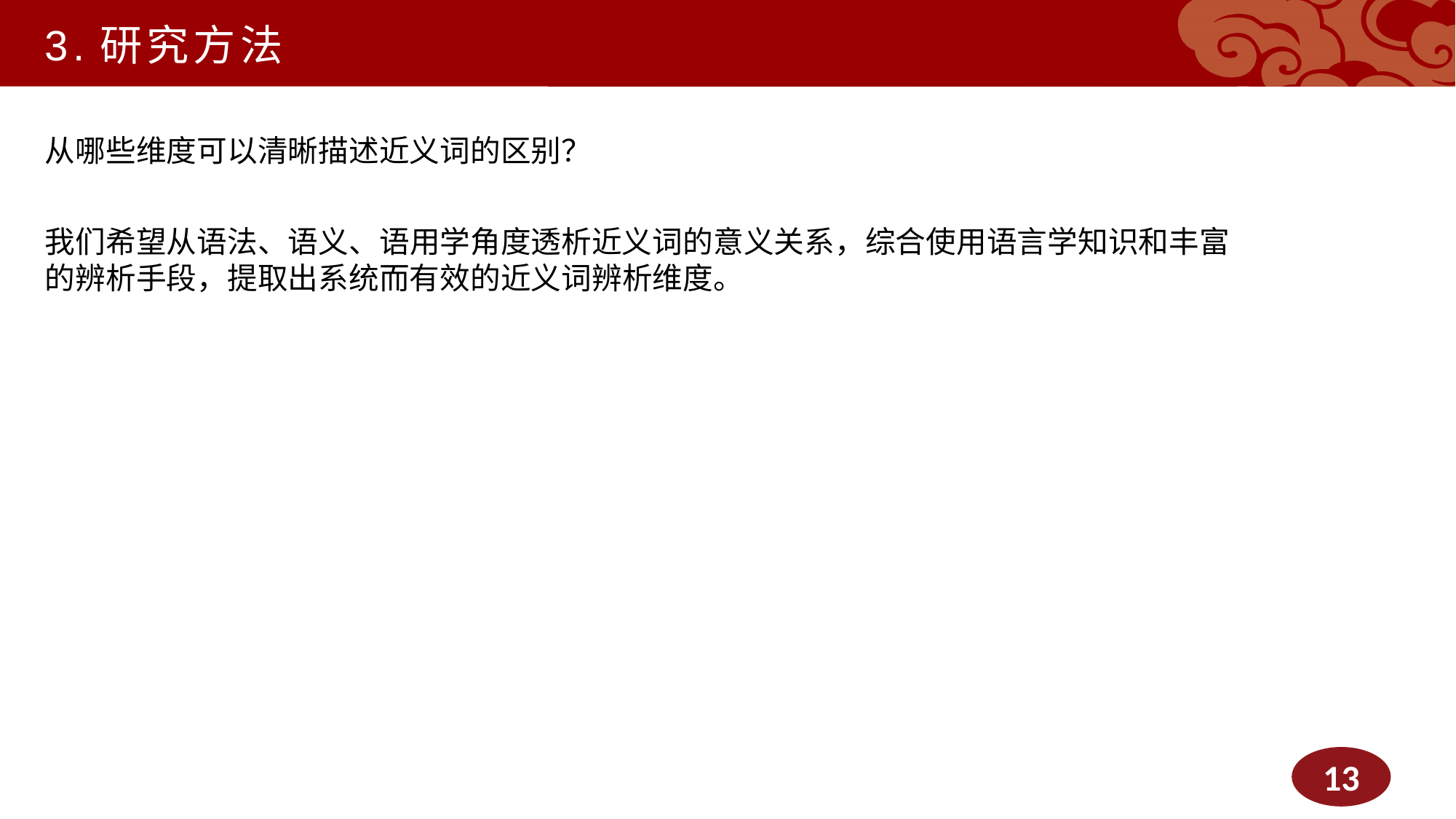

3.研究方法
从哪些维度可以清晰描述近义词的区别？

我们希望从语法、语义、语用学角度透析近义词的意义关系，综合使用语言学知识和丰富的辨析手段，提取出系统而有效的近义词辨析维度。